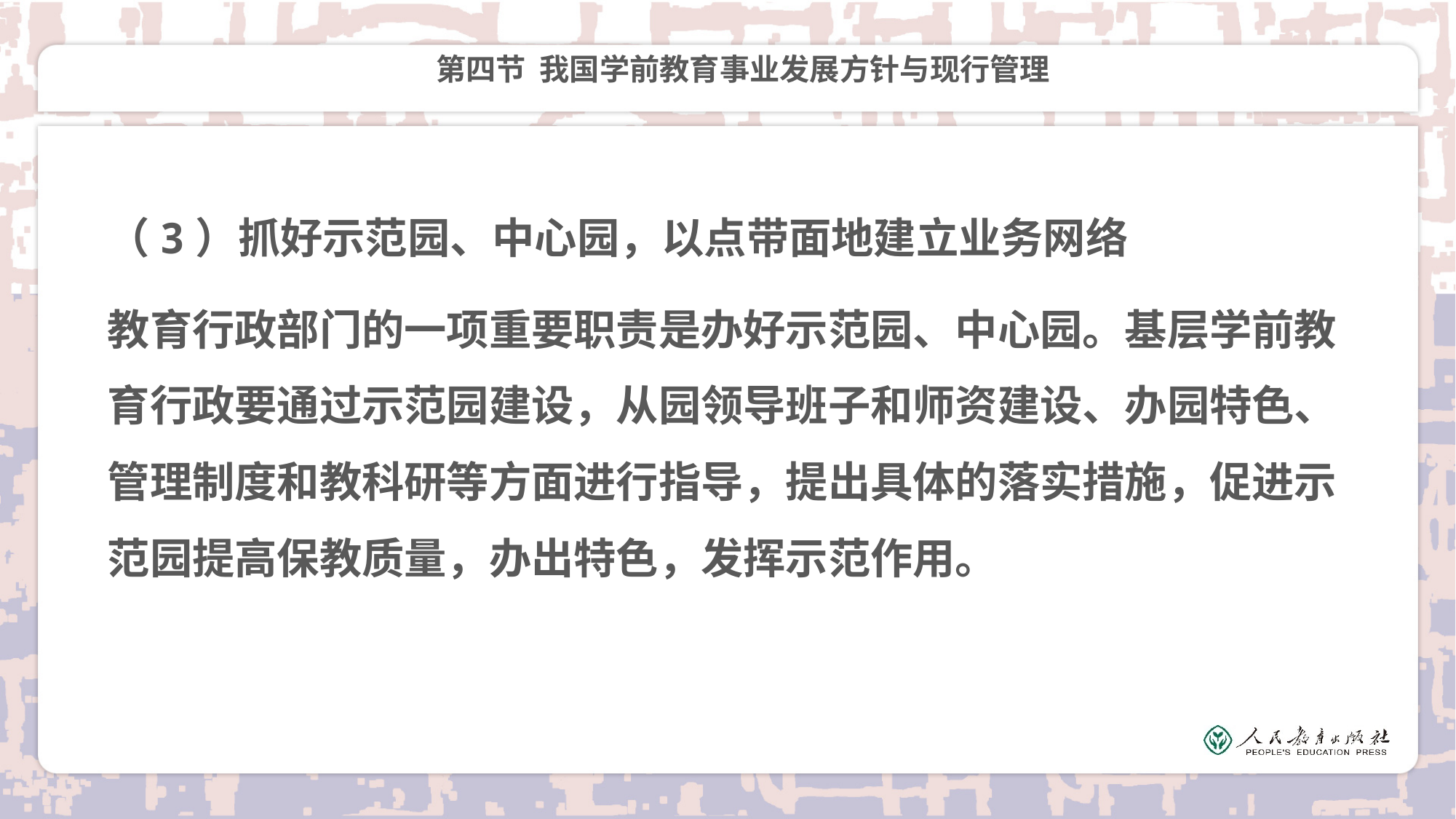

# 第四节  我国学前教育事业发展方针与现行管理
（3）抓好示范园、中心园，以点带面地建立业务网络
教育行政部门的一项重要职责是办好示范园、中心园。基层学前教育行政要通过示范园建设，从园领导班子和师资建设、办园特色、管理制度和教科研等方面进行指导，提出具体的落实措施，促进示范园提高保教质量，办出特色，发挥示范作用。